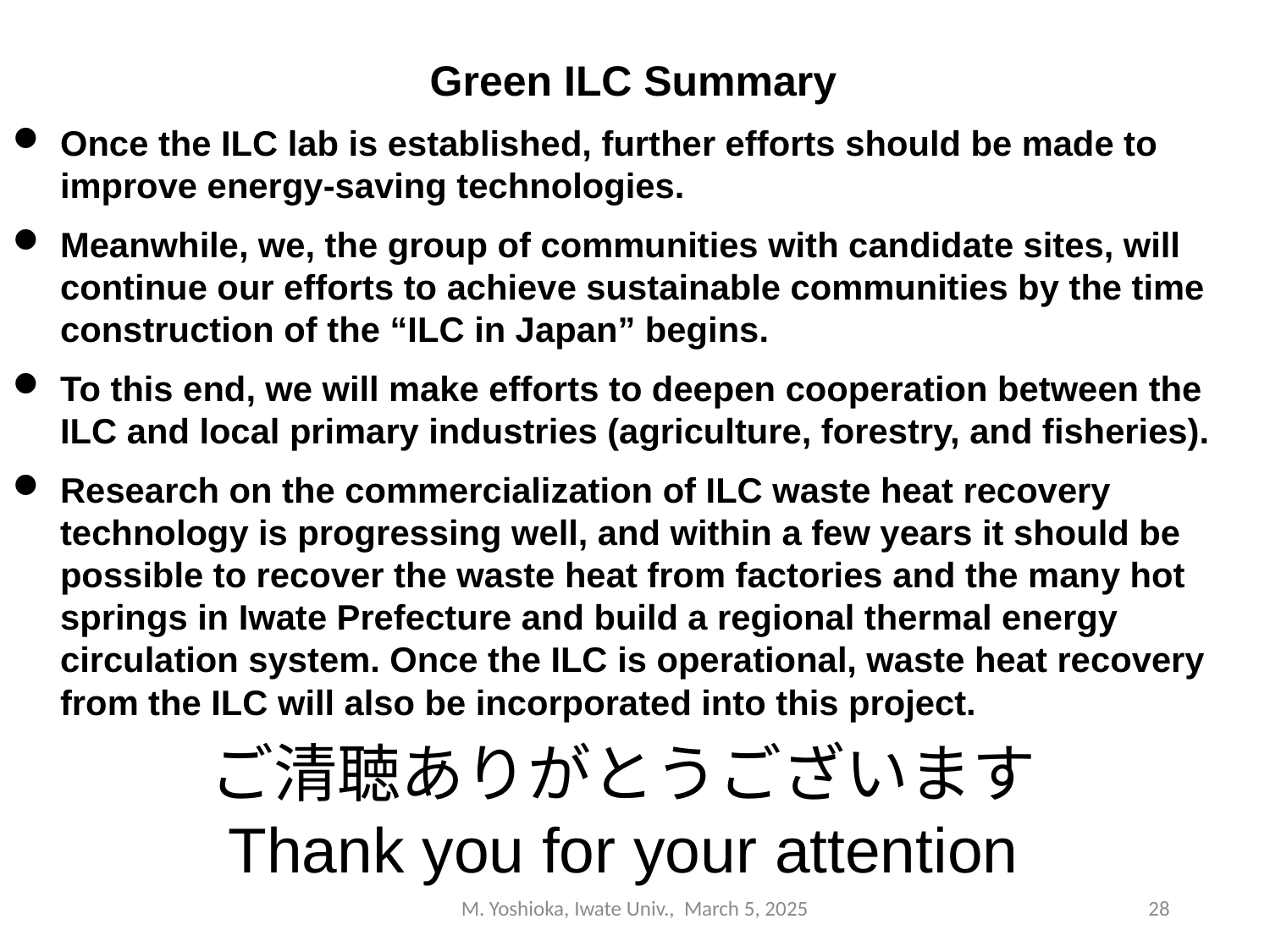

Green ILC Summary

Once the ILC lab is established, further efforts should be made to improve energy-saving technologies.

Meanwhile, we, the group of communities with candidate sites, will continue our efforts to achieve sustainable communities by the time construction of the “ILC in Japan” begins.

To this end, we will make efforts to deepen cooperation between the ILC and local primary industries (agriculture, forestry, and fisheries).

Research on the commercialization of ILC waste heat recovery technology is progressing well, and within a few years it should be possible to recover the waste heat from factories and the many hot springs in Iwate Prefecture and build a regional thermal energy circulation system. Once the ILC is operational, waste heat recovery from the ILC will also be incorporated into this project.
ご清聴ありがとうございます
Thank you for your attention
M. Yoshioka, Iwate Univ.,  March 5, 2025
28